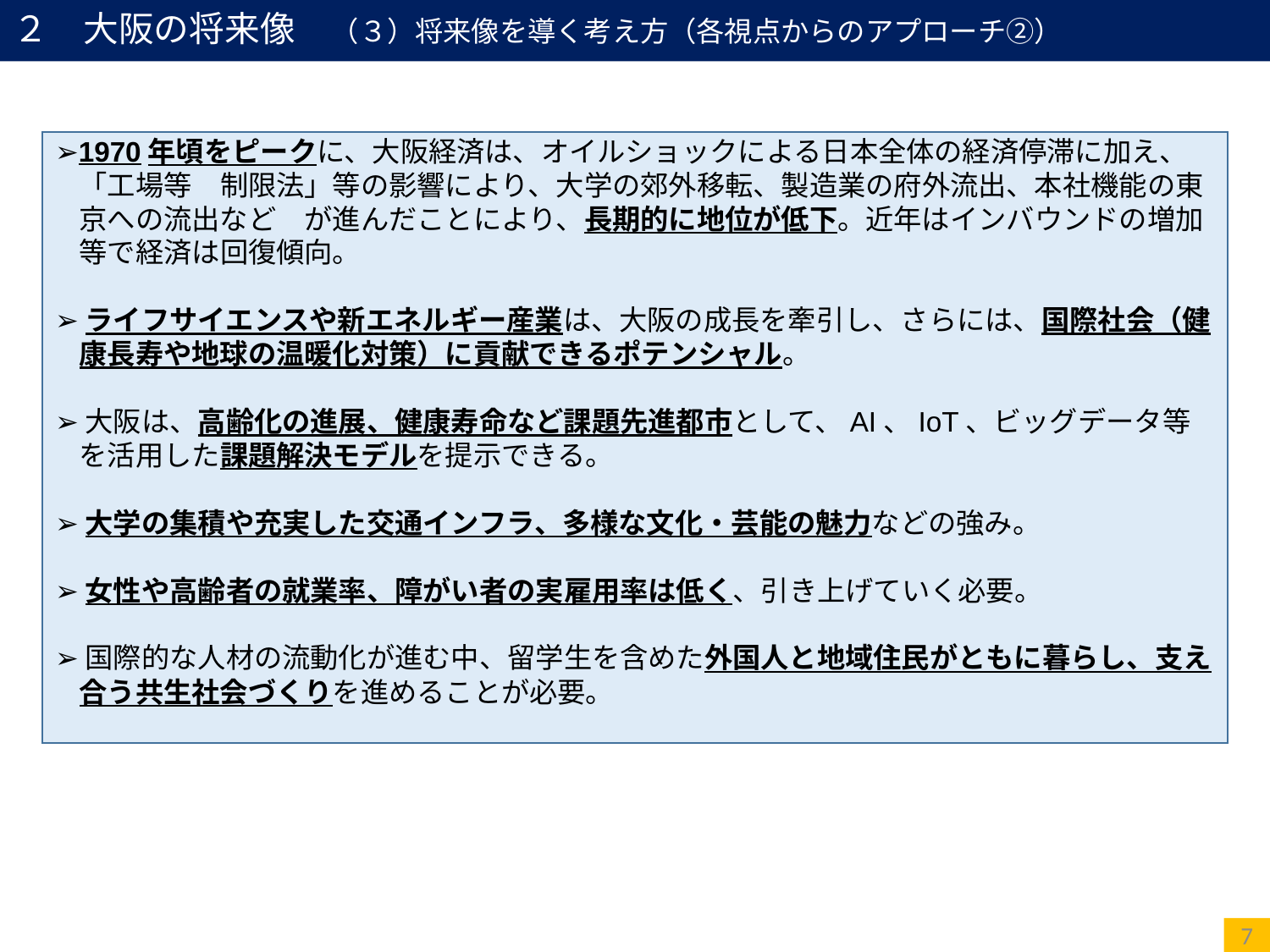

# ２　大阪の将来像　（３）将来像を導く考え方（各視点からのアプローチ②）
➢1970年頃をピークに、大阪経済は、オイルショックによる日本全体の経済停滞に加え、「工場等　制限法」等の影響により、大学の郊外移転、製造業の府外流出、本社機能の東京への流出など　が進んだことにより、長期的に地位が低下。近年はインバウンドの増加等で経済は回復傾向。

➢ライフサイエンスや新エネルギー産業は、大阪の成長を牽引し、さらには、国際社会（健康長寿や地球の温暖化対策）に貢献できるポテンシャル。

➢大阪は、高齢化の進展、健康寿命など課題先進都市として、AI、IoT、ビッグデータ等を活用した課題解決モデルを提示できる。

➢大学の集積や充実した交通インフラ、多様な文化・芸能の魅力などの強み。

➢女性や高齢者の就業率、障がい者の実雇用率は低く、引き上げていく必要。

➢国際的な人材の流動化が進む中、留学生を含めた外国人と地域住民がともに暮らし、支え合う共生社会づくりを進めることが必要。

7